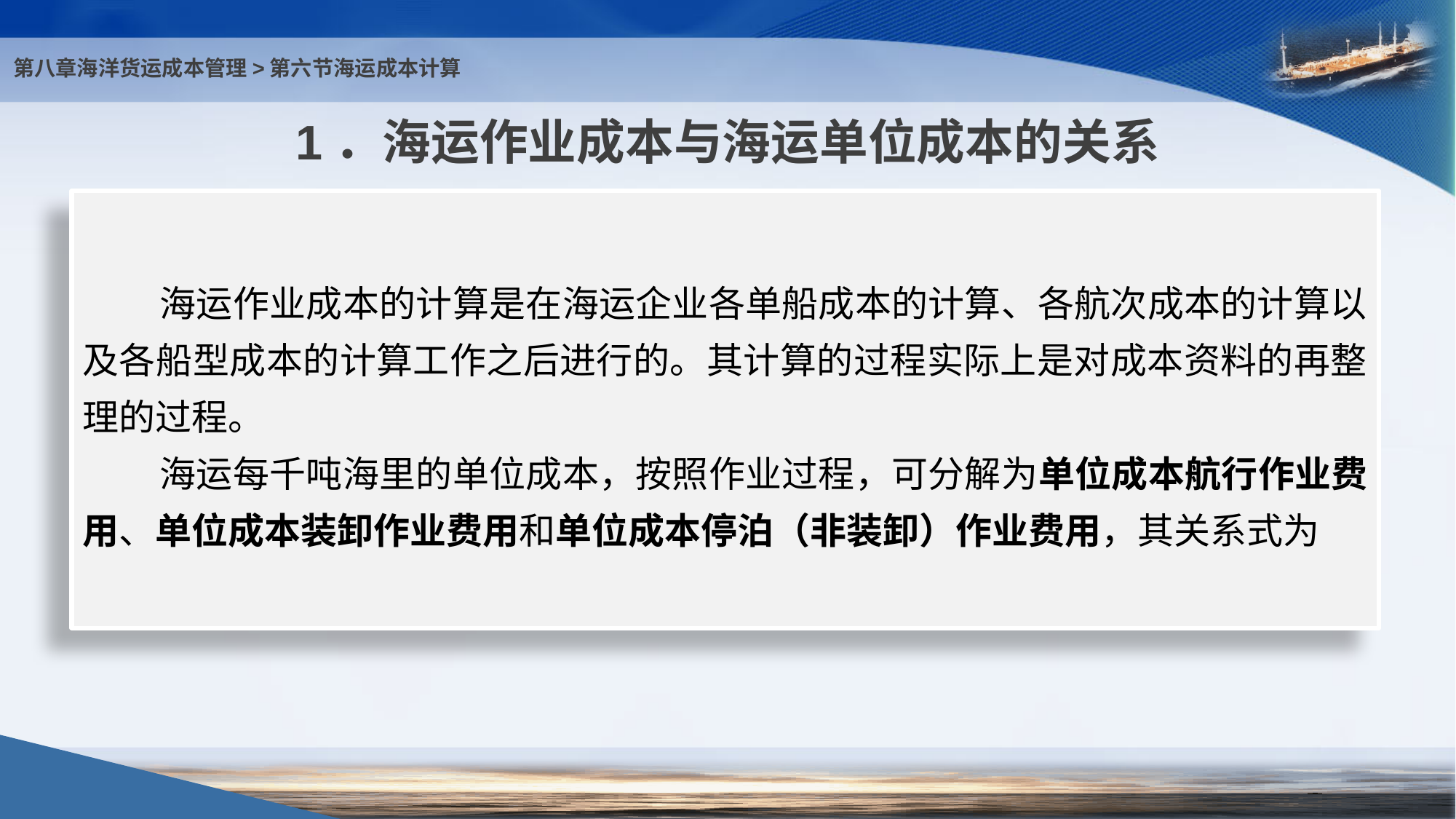

第八章海洋货运成本管理>第六节海运成本计算
# 1．海运作业成本与海运单位成本的关系
海运作业成本的计算是在海运企业各单船成本的计算、各航次成本的计算以及各船型成本的计算工作之后进行的。其计算的过程实际上是对成本资料的再整理的过程。
海运每千吨海里的单位成本，按照作业过程，可分解为单位成本航行作业费用、单位成本装卸作业费用和单位成本停泊（非装卸）作业费用，其关系式为